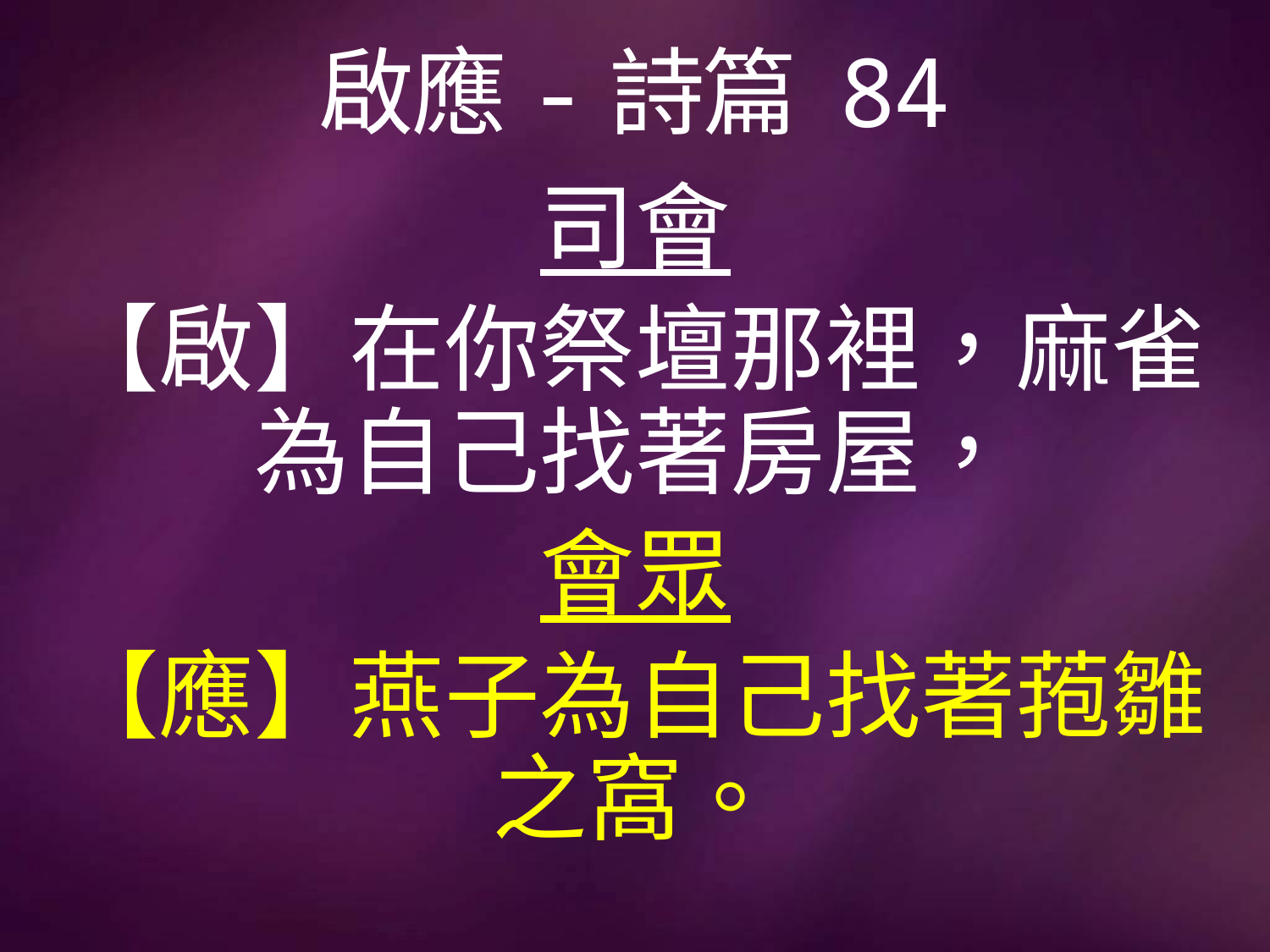

# 啟應-詩篇 84
司會
【啟】在你祭壇那裡，麻雀為自己找著房屋，
會眾
【應】燕子為自己找著菢雛之窩。